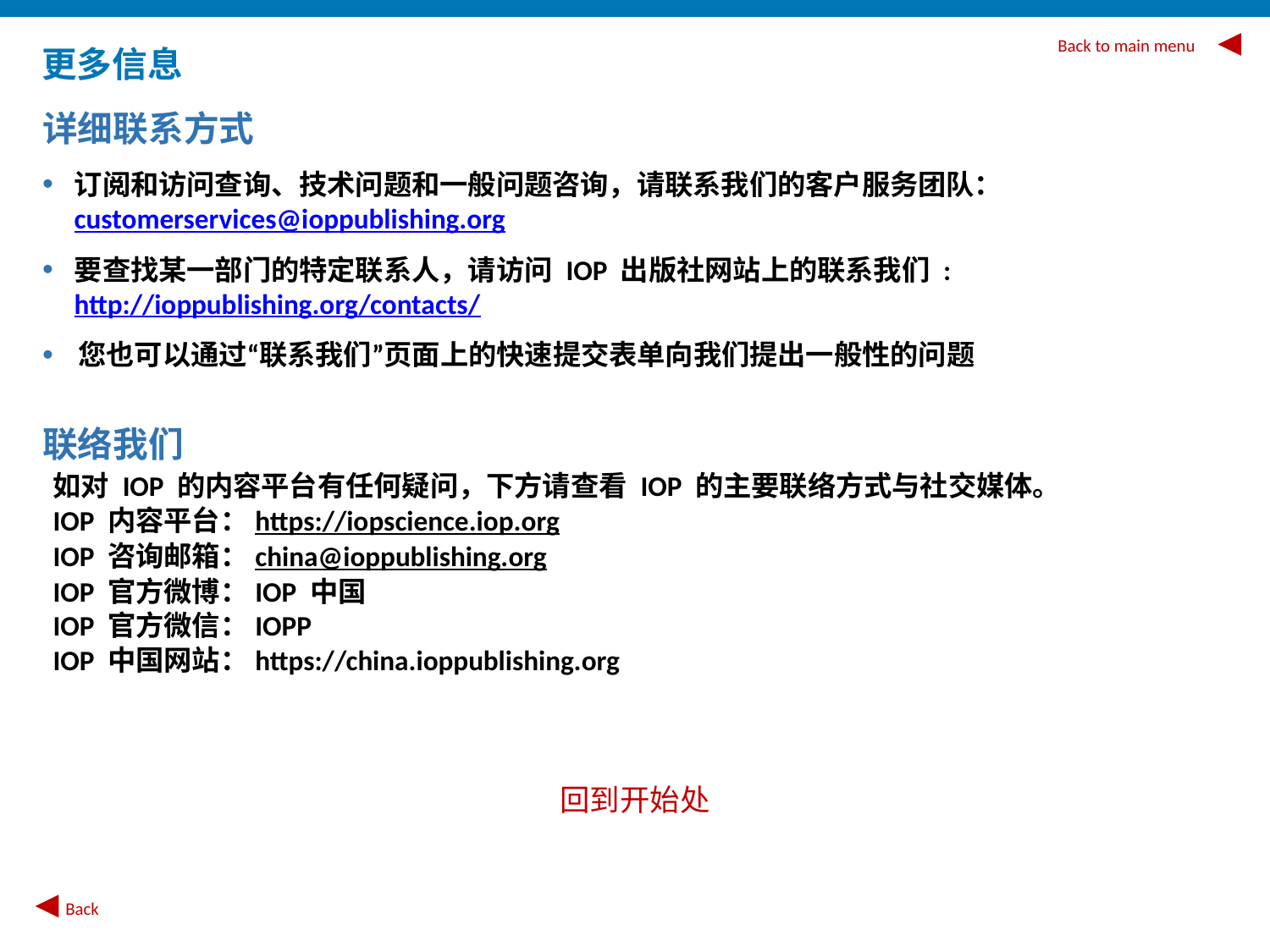

Back to main menu

更多信息
详细联系方式
订阅和访问查询、技术问题和一般问题咨询，请联系我们的客户服务团队： customerservices@ioppublishing.org
要查找某一部门的特定联系人，请访问 IOP 出版社网站上的联系我们 : http://ioppublishing.org/contacts/
您也可以通过“联系我们”页面上的快速提交表单向我们提出一般性的问题

联络我们
如对 IOP 的内容平台有任何疑问，下方请查看 IOP 的主要联络方式与社交媒体。
IOP 内容平台：https://iopscience.iop.org
IOP 咨询邮箱：china@ioppublishing.org
IOP 官方微博：IOP 中国
IOP 官方微信：IOPP
IOP 中国网站：https://china.ioppublishing.org

回到开始处

Back